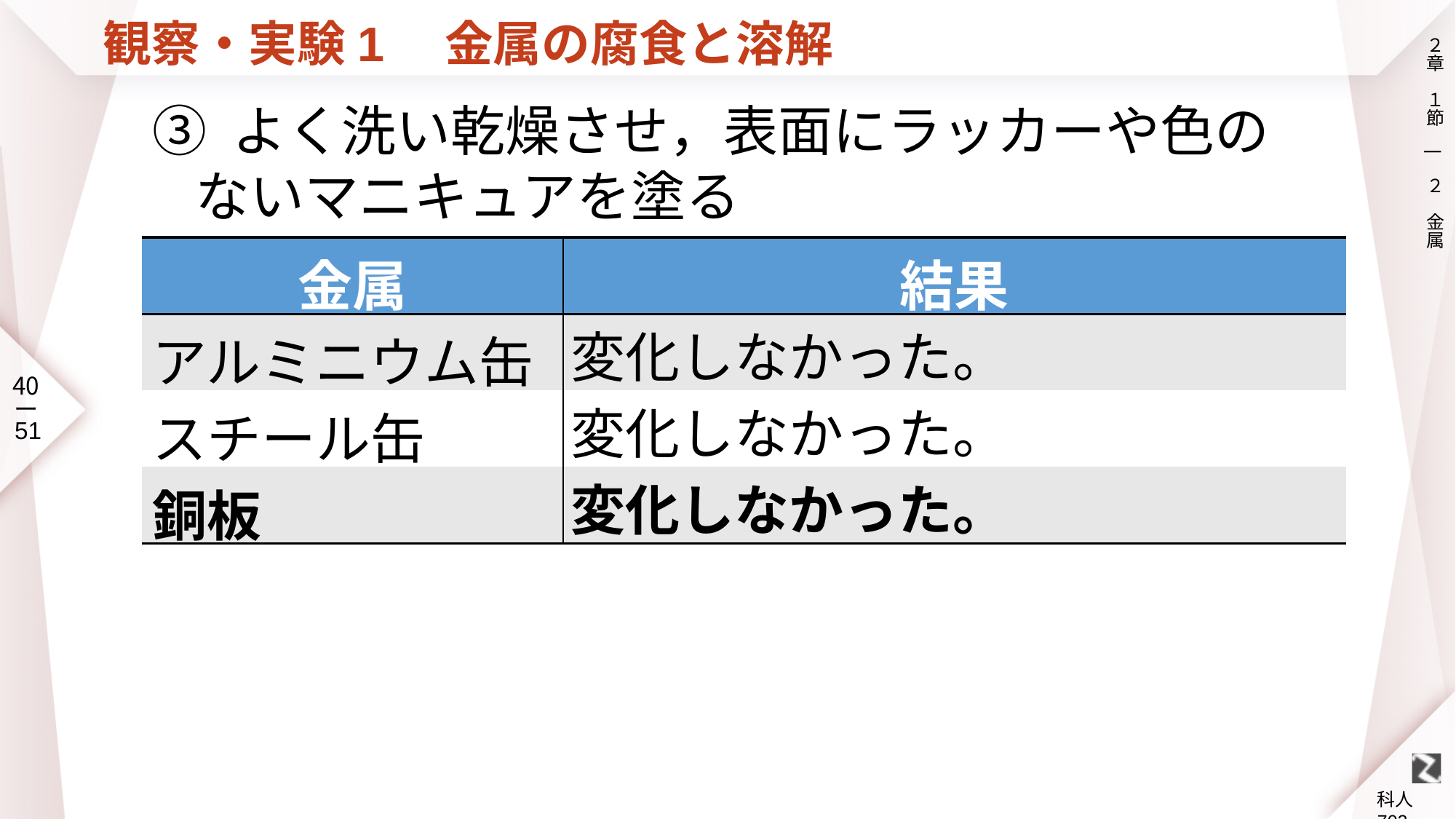

# 観察・実験1　金属の腐食と溶解
２章　１節　|　２　金属
③ よく洗い乾燥させ，表面にラッカーや色のないマニキュアを塗る
| 金属 | 結果 |
| --- | --- |
| アルミニウム缶 | 変化しなかった。 |
| スチール缶 | 変化しなかった。 |
| 銅板 | 変化しなかった。 |